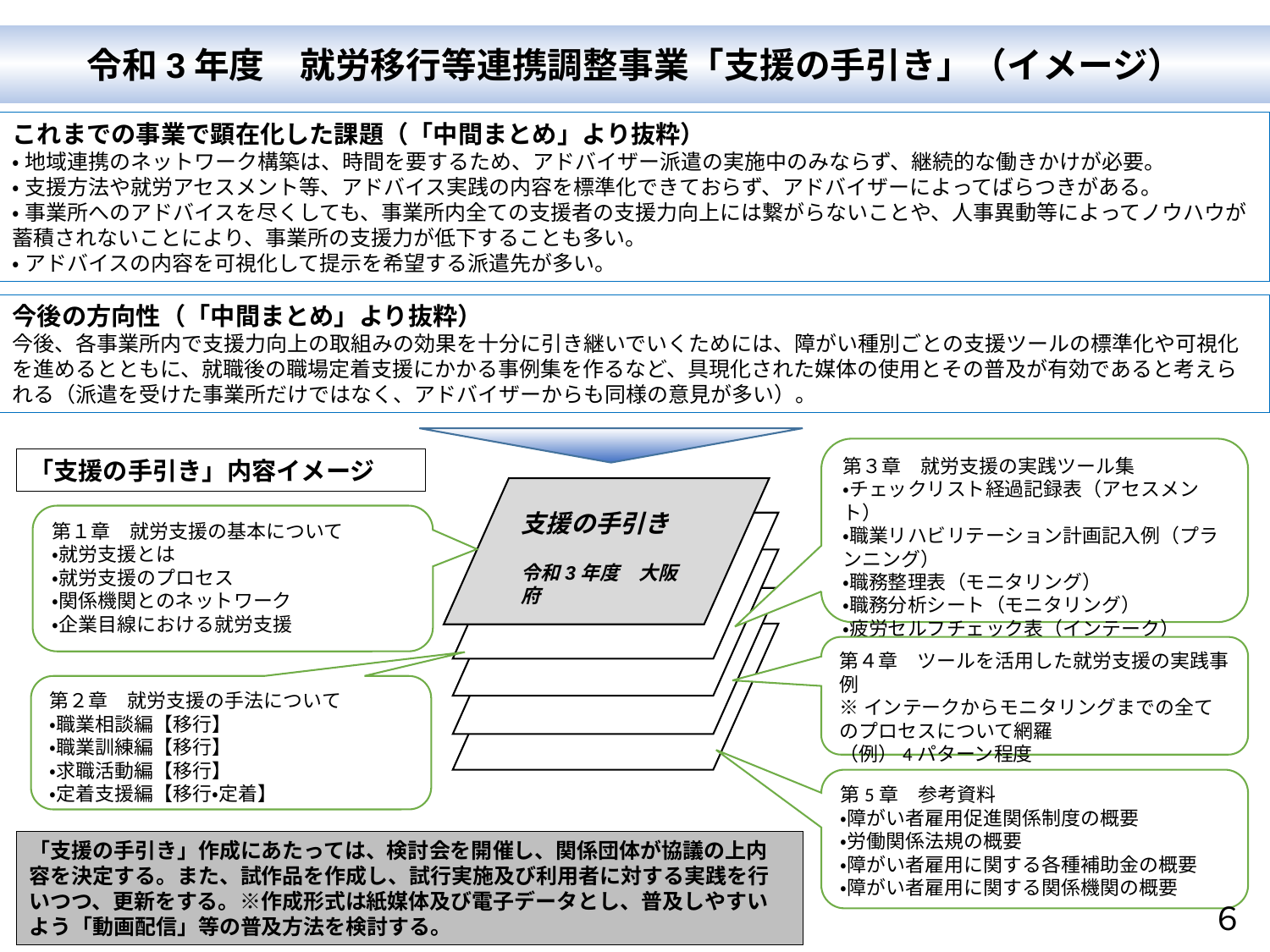

令和3年度　就労移行等連携調整事業「支援の手引き」（イメージ）
これまでの事業で顕在化した課題（「中間まとめ」より抜粋）
•地域連携のネットワーク構築は、時間を要するため、アドバイザー派遣の実施中のみならず、継続的な働きかけが必要。
•支援方法や就労アセスメント等、アドバイス実践の内容を標準化できておらず、アドバイザーによってばらつきがある。
•事業所へのアドバイスを尽くしても、事業所内全ての支援者の支援力向上には繋がらないことや、人事異動等によってノウハウが蓄積されないことにより、事業所の支援力が低下することも多い。
•アドバイスの内容を可視化して提示を希望する派遣先が多い。
今後の方向性（「中間まとめ」より抜粋）
今後、各事業所内で支援力向上の取組みの効果を十分に引き継いでいくためには、障がい種別ごとの支援ツールの標準化や可視化を進めるとともに、就職後の職場定着支援にかかる事例集を作るなど、具現化された媒体の使用とその普及が有効であると考えられる（派遣を受けた事業所だけではなく、アドバイザーからも同様の意見が多い）。

第３章　就労支援の実践ツール集
・チェックリスト経過記録表（アセスメント）
・職業リハビリテーション計画記入例（プランニング）
・職務整理表（モニタリング）
・職務分析シート（モニタリング）
・疲労セルフチェック表（インテーク）

「支援の手引き」内容イメージ

支援の手引き

令和3年度　大阪府

第１章　就労支援の基本について
・就労支援とは
・就労支援のプロセス
・関係機関とのネットワーク
・企業目線における就労支援
第４章　ツールを活用した就労支援の実践事例
※インテークからモニタリングまでの全てのプロセスについて網羅
（例）4パターン程度
第２章　就労支援の手法について
・職業相談編【移行】
・職業訓練編【移行】
・求職活動編【移行】
・定着支援編【移行・定着】

第5章　参考資料
・障がい者雇用促進関係制度の概要
・労働関係法規の概要
・障がい者雇用に関する各種補助金の概要
・障がい者雇用に関する関係機関の概要

「支援の手引き」作成にあたっては、検討会を開催し、関係団体が協議の上内
容を決定する。また、試作品を作成し、試行実施及び利用者に対する実践を行
いつつ、更新をする。※作成形式は紙媒体及び電子データとし、普及しやすい
よう「動画配信」等の普及方法を検討する。
６